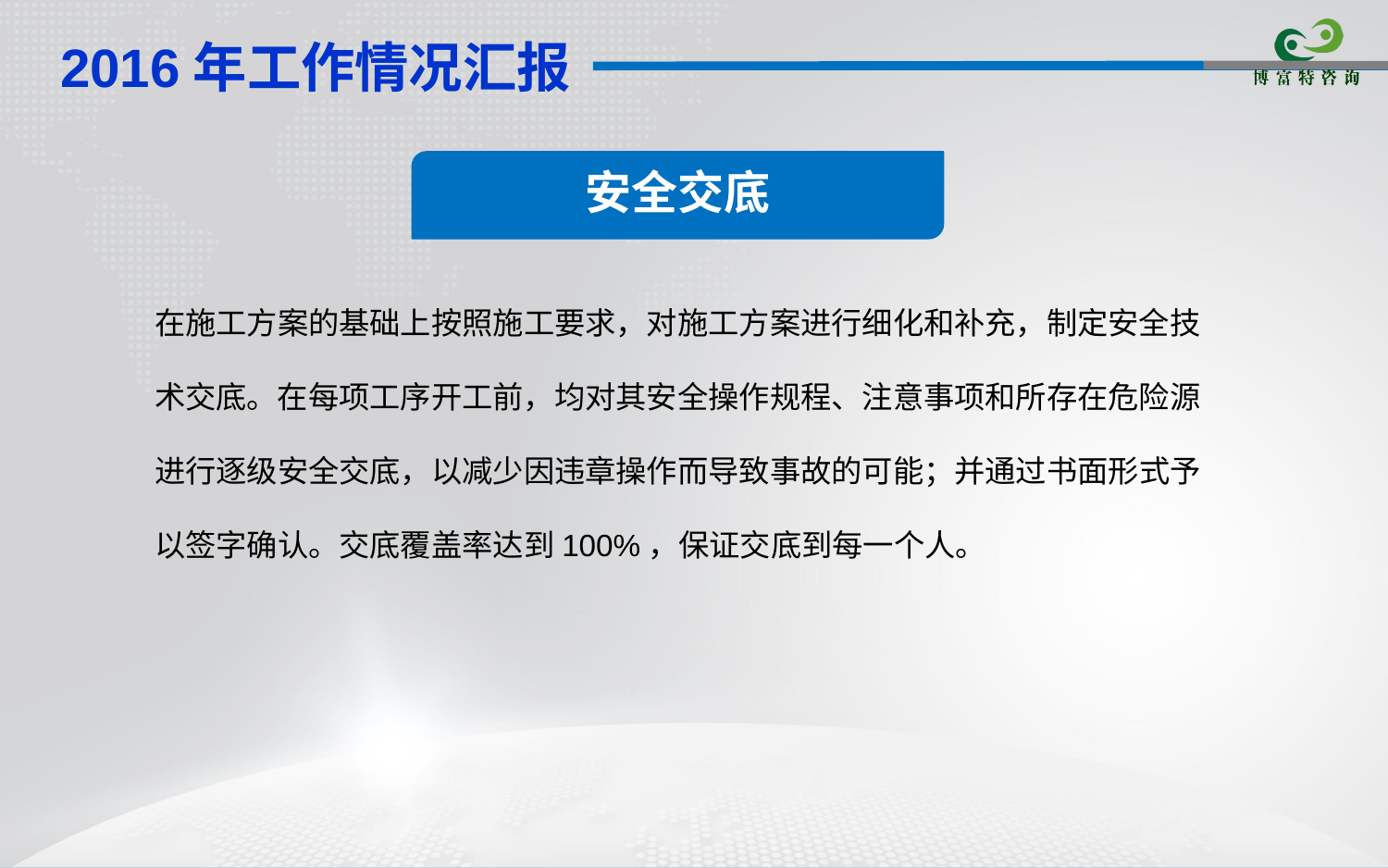

安全交底
在施工方案的基础上按照施工要求，对施工方案进行细化和补充，制定安全技术交底。在每项工序开工前，均对其安全操作规程、注意事项和所存在危险源进行逐级安全交底，以减少因违章操作而导致事故的可能；并通过书面形式予以签字确认。交底覆盖率达到100%，保证交底到每一个人。